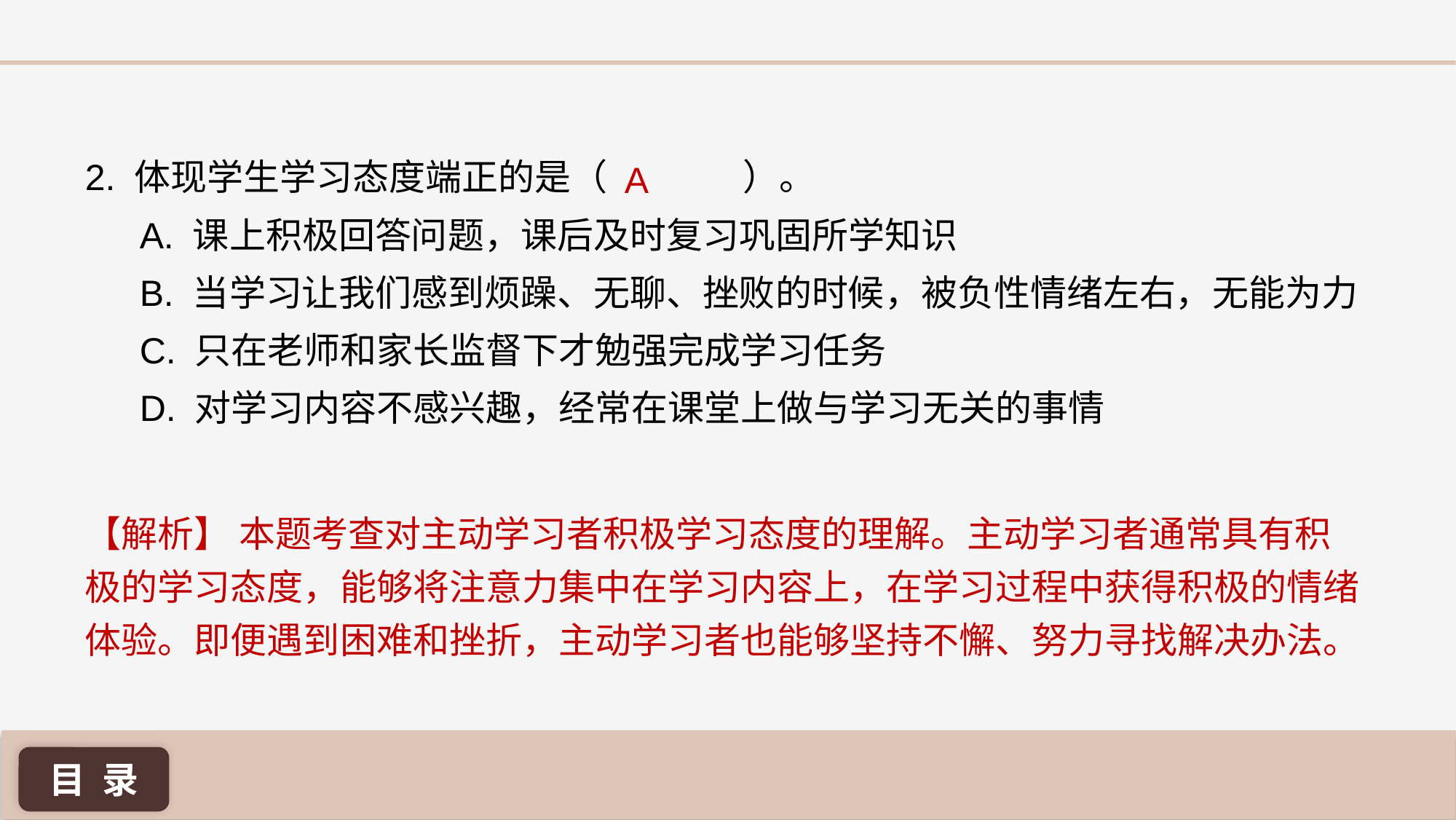

A
2. 体现学生学习态度端正的是（	       ）。
A. 课上积极回答问题，课后及时复习巩固所学知识
B. 当学习让我们感到烦躁、无聊、挫败的时候，被负性情绪左右，无能为力
C. 只在老师和家长监督下才勉强完成学习任务
D. 对学习内容不感兴趣，经常在课堂上做与学习无关的事情
【解析】 本题考查对主动学习者积极学习态度的理解。主动学习者通常具有积极的学习态度，能够将注意力集中在学习内容上，在学习过程中获得积极的情绪体验。即便遇到困难和挫折，主动学习者也能够坚持不懈、努力寻找解决办法。